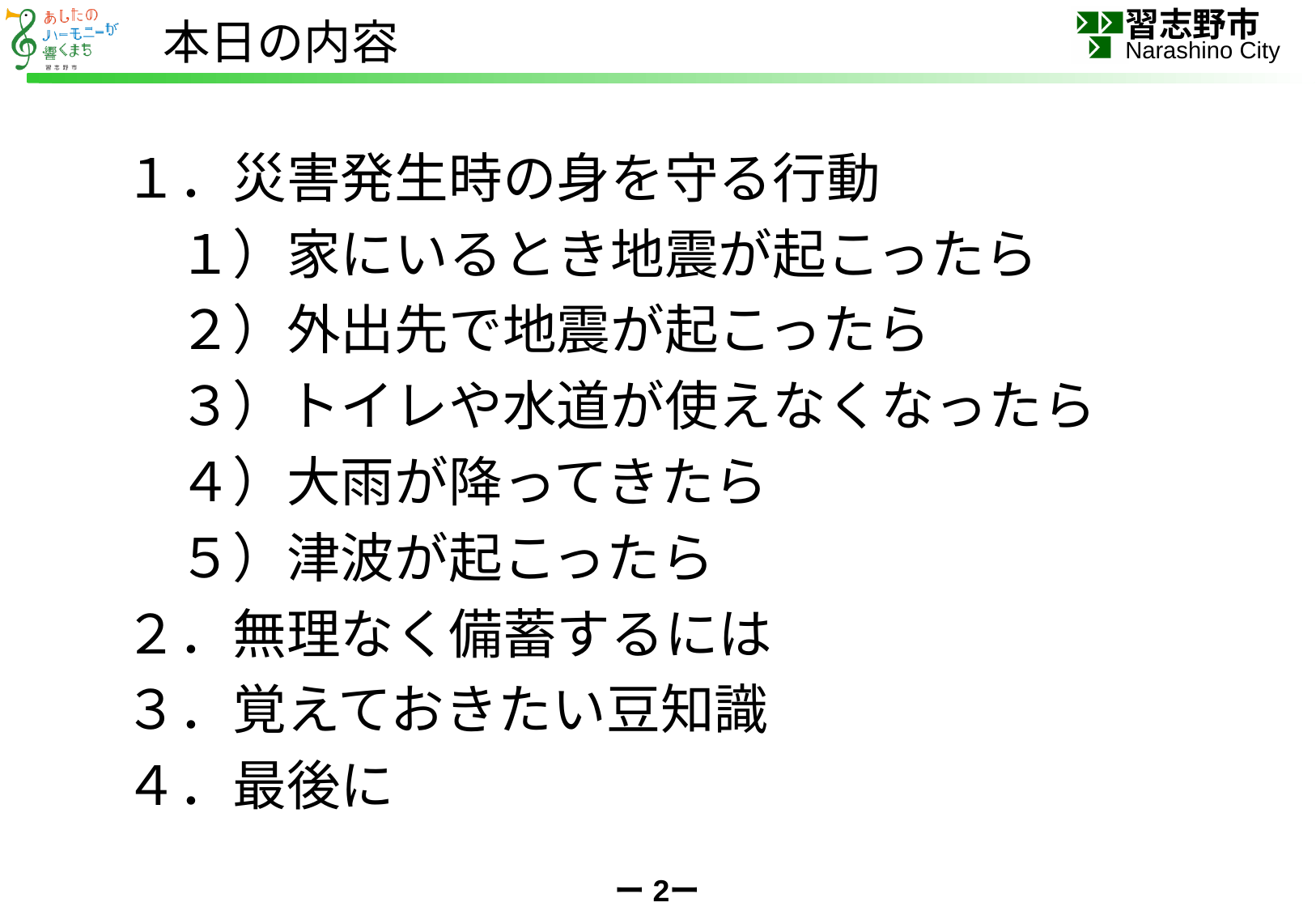

本日の内容
１．災害発生時の身を守る行動
　１）家にいるとき地震が起こったら
　２）外出先で地震が起こったら
　３）トイレや水道が使えなくなったら
　４）大雨が降ってきたら
　５）津波が起こったら
２．無理なく備蓄するには
３．覚えておきたい豆知識
４．最後に
ー2ー